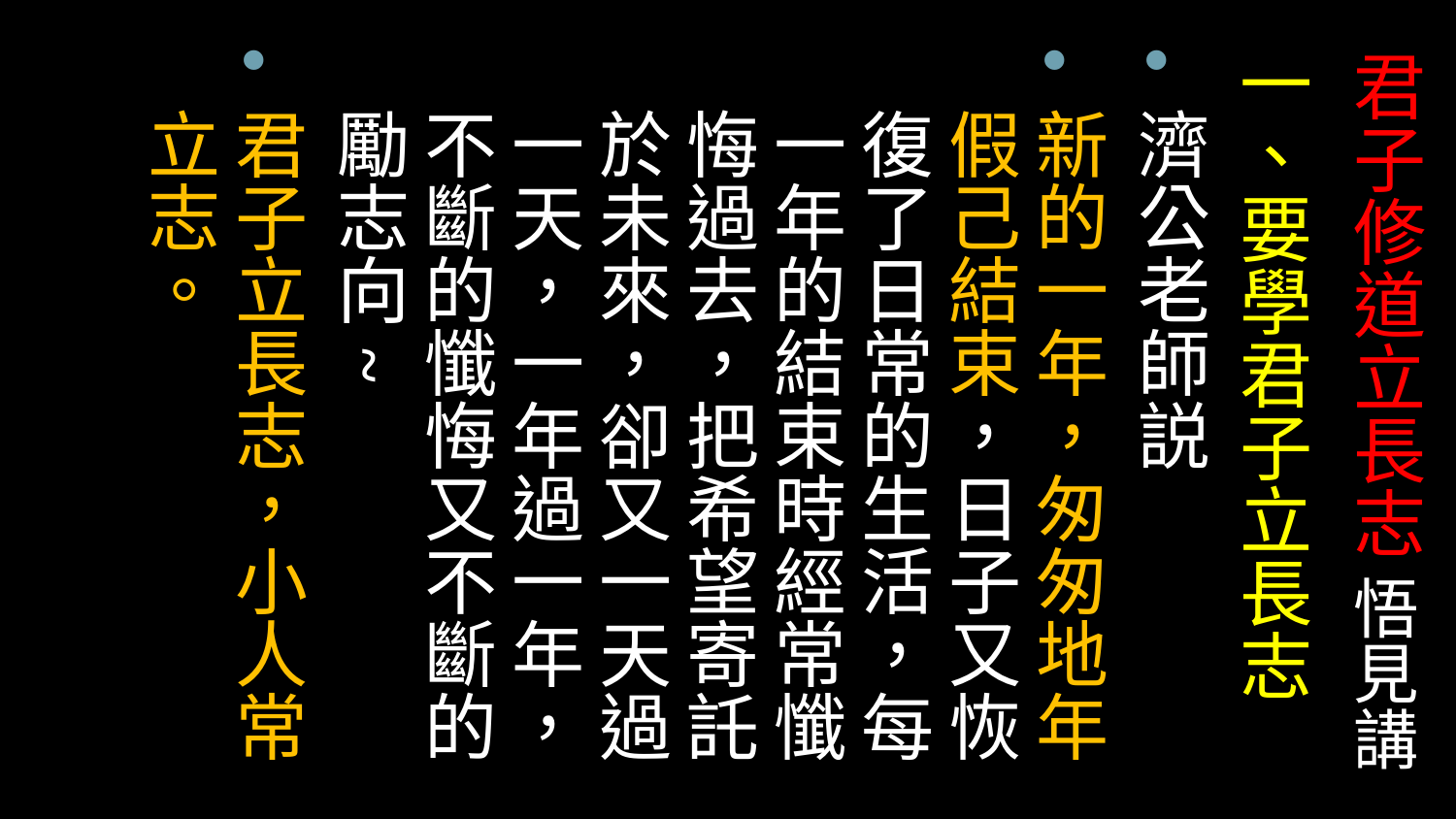

一、要學君子立長志
濟公老師説
新的一年，匆匆地年假己結束，日子又恢復了日常的生活，每一年的結束時經常懺悔過去，把希望寄託於未來，卻又一天過一天，一年過一年，不斷的懺悔又不斷的勵志向~
君子立長志，小人常立志。

# 君子修道立長志 悟見講